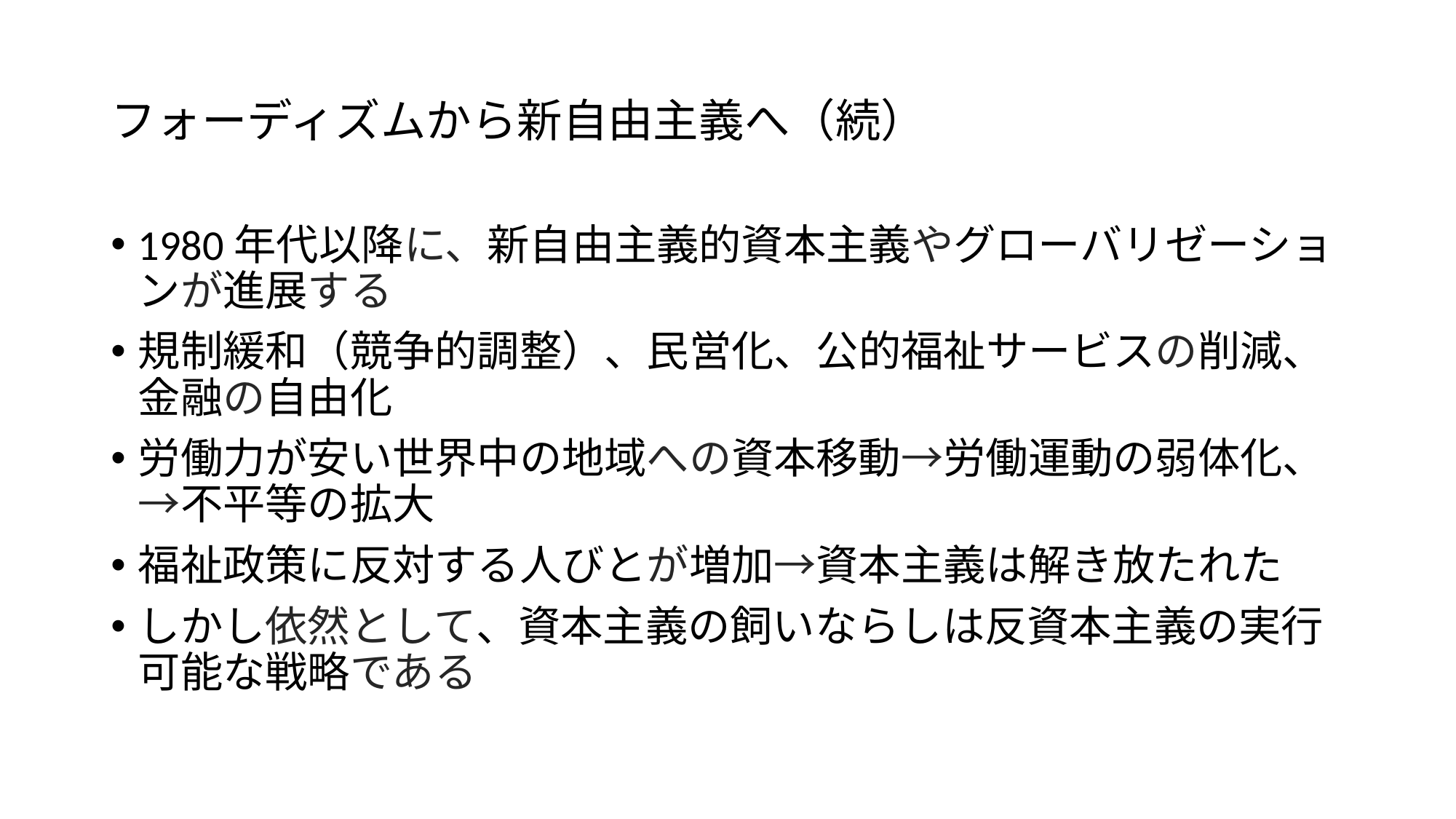

# フォーディズムから新自由主義へ（続）
1980年代以降に、新自由主義的資本主義やグローバリゼーションが進展する
規制緩和（競争的調整）、民営化、公的福祉サービスの削減、金融の自由化
労働力が安い世界中の地域への資本移動→労働運動の弱体化、 →不平等の拡大
福祉政策に反対する人びとが増加→資本主義は解き放たれた
しかし依然として、資本主義の飼いならしは反資本主義の実行可能な戦略である